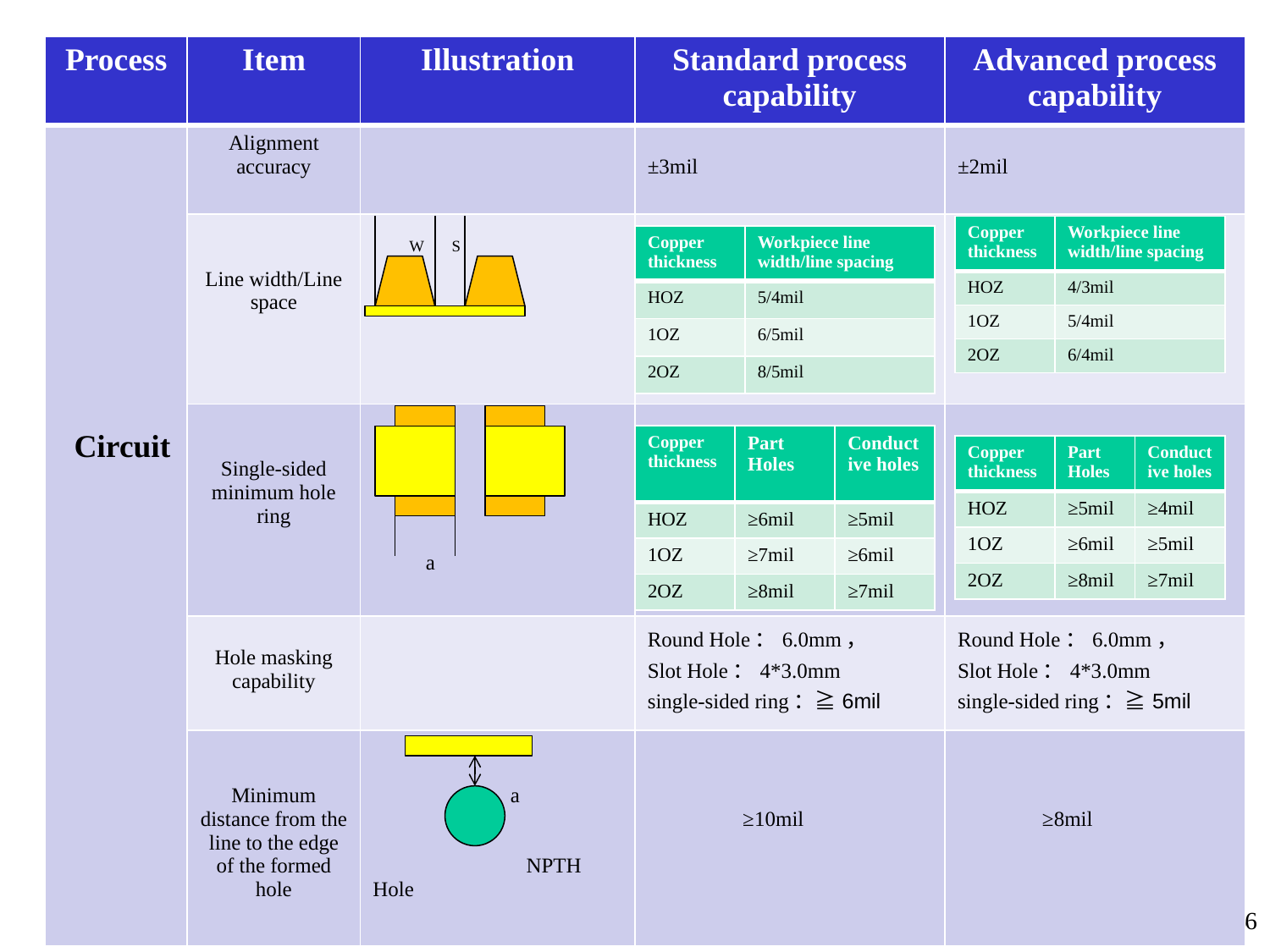

| Process | Item | Illustration | Standard process capability | Advanced process capability |
| --- | --- | --- | --- | --- |
| Circuit | Alignment accuracy |  | ±3mil | ±2mil |
|  | Line width/Line space | W S |  |  |
|  | Single-sided minimum hole ring | a |  |  |
|  | Hole masking capability |  | Round Hole：6.0mm， Slot Hole：4\*3.0mm single-sided ring：≧6mil | Round Hole：6.0mm， Slot Hole：4\*3.0mm single-sided ring：≧5mil |
|  | Minimum distance from the line to the edge of the formed hole | a NPTH Hole | ≥10mil | ≥8mil |
| Copper thickness | Workpiece line width/line spacing |
| --- | --- |
| HOZ | 4/3mil |
| 1OZ | 5/4mil |
| 2OZ | 6/4mil |
| Copper thickness | Workpiece line width/line spacing |
| --- | --- |
| HOZ | 5/4mil |
| 1OZ | 6/5mil |
| 2OZ | 8/5mil |

| Copper thickness | Part Holes | Conductive holes |
| --- | --- | --- |
| HOZ | ≥6mil | ≥5mil |
| 1OZ | ≥7mil | ≥6mil |
| 2OZ | ≥8mil | ≥7mil |
| Copper thickness | Part Holes | Conductive holes |
| --- | --- | --- |
| HOZ | ≥5mil | ≥4mil |
| 1OZ | ≥6mil | ≥5mil |
| 2OZ | ≥8mil | ≥7mil |

估计     钻孔后长：42.3～44mil
比PE设计偏短达：6.7~9mil